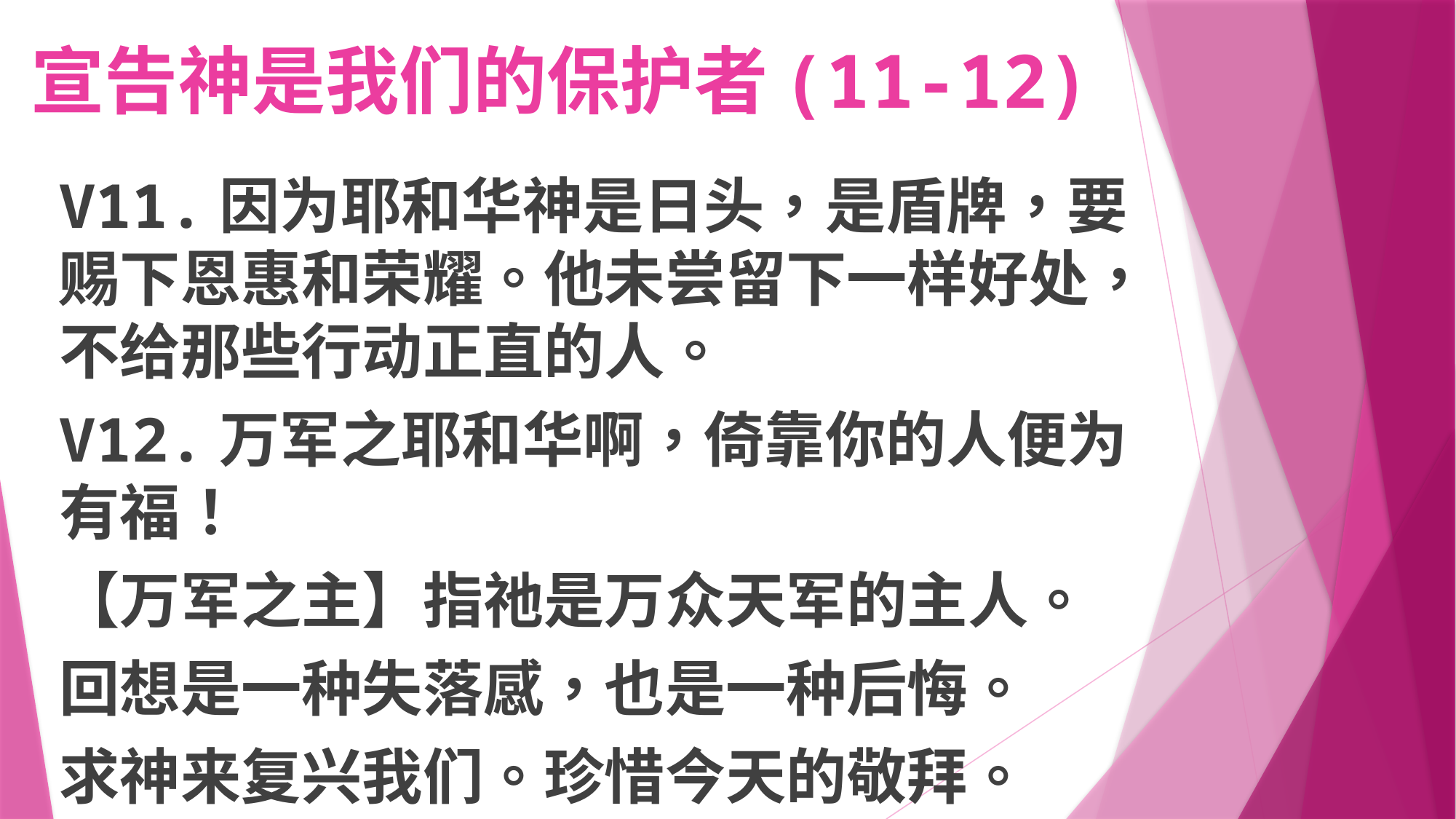

# 宣告神是我们的保护者(11-12)
V11.因为耶和华神是日头，是盾牌，要赐下恩惠和荣耀。他未尝留下一样好处，不给那些行动正直的人。
V12.万军之耶和华啊，倚靠你的人便为有福！
【万军之主】指祂是万众天军的主人。
回想是一种失落感，也是一种后悔。
求神来复兴我们。珍惜今天的敬拜。